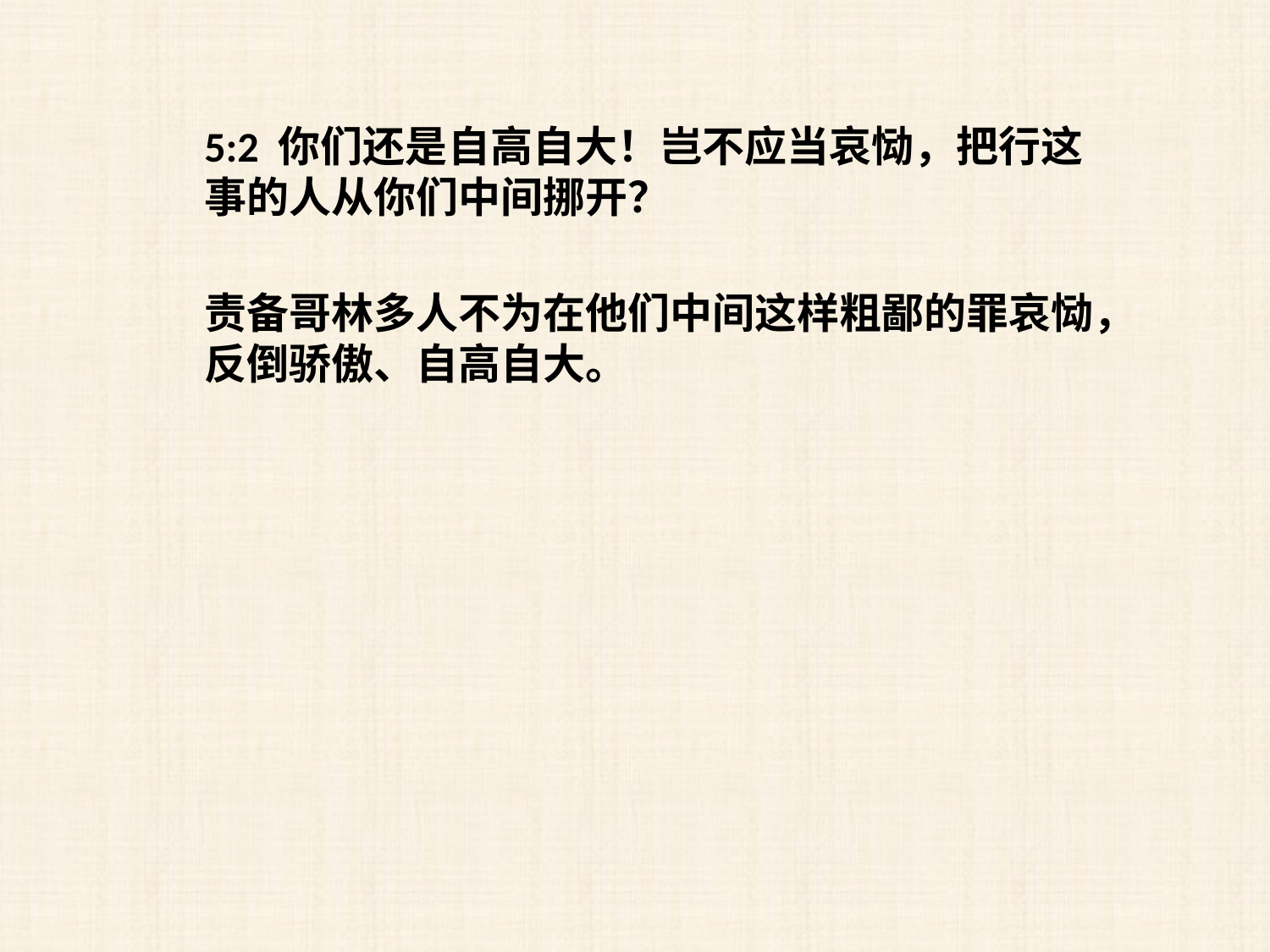

5:2 你们还是自高自大！岂不应当哀恸，把行这事的人从你们中间挪开？
责备哥林多人不为在他们中间这样粗鄙的罪哀恸，反倒骄傲、自高自大。